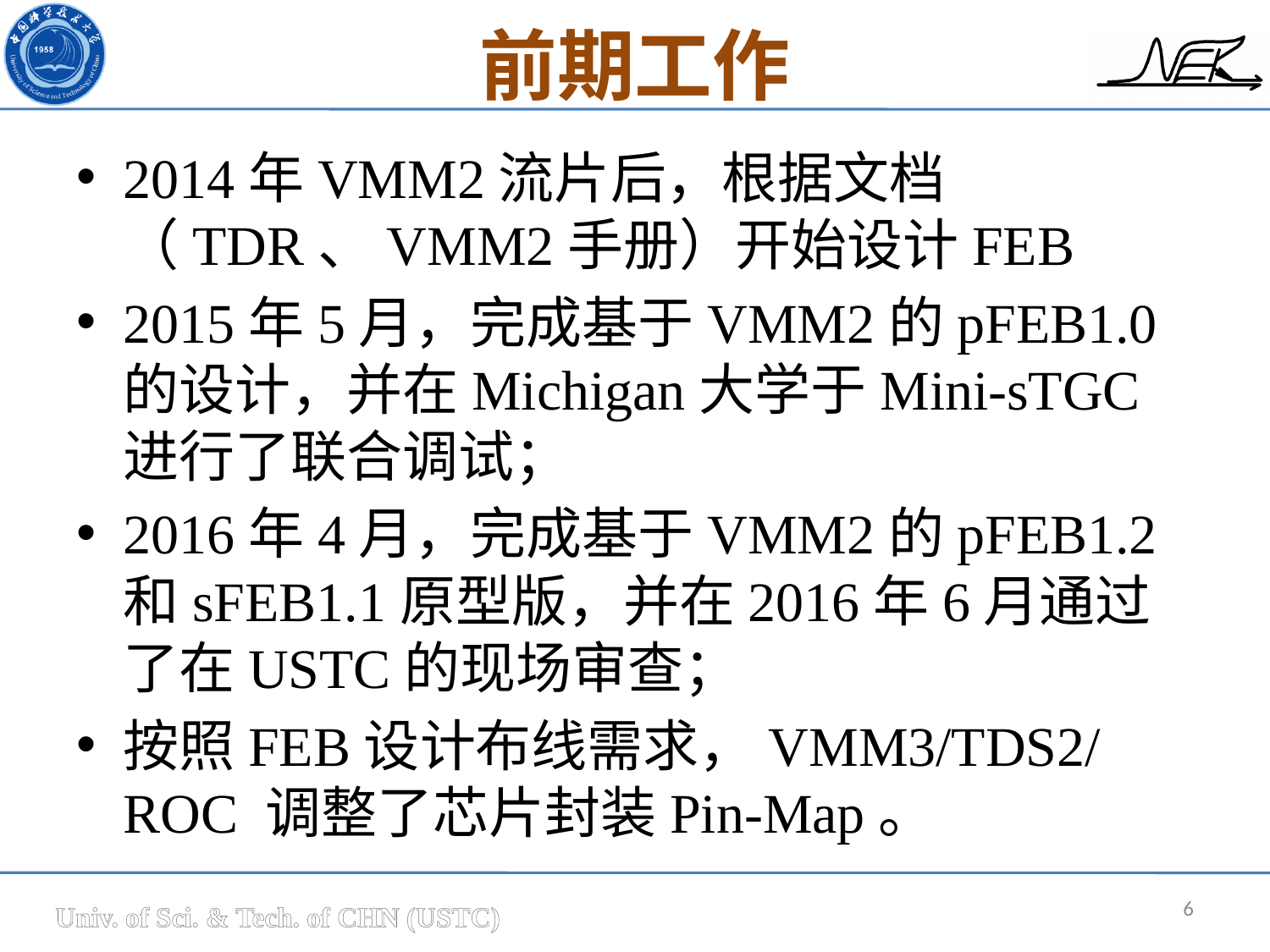

# 前期工作
2014年VMM2流片后，根据文档（TDR、VMM2手册）开始设计FEB
2015年5月，完成基于VMM2的pFEB1.0的设计，并在Michigan大学于Mini-sTGC进行了联合调试；
2016年4月，完成基于VMM2的pFEB1.2和sFEB1.1原型版，并在2016年6月通过了在USTC的现场审查；
按照FEB设计布线需求，VMM3/TDS2/ROC 调整了芯片封装Pin-Map。

6